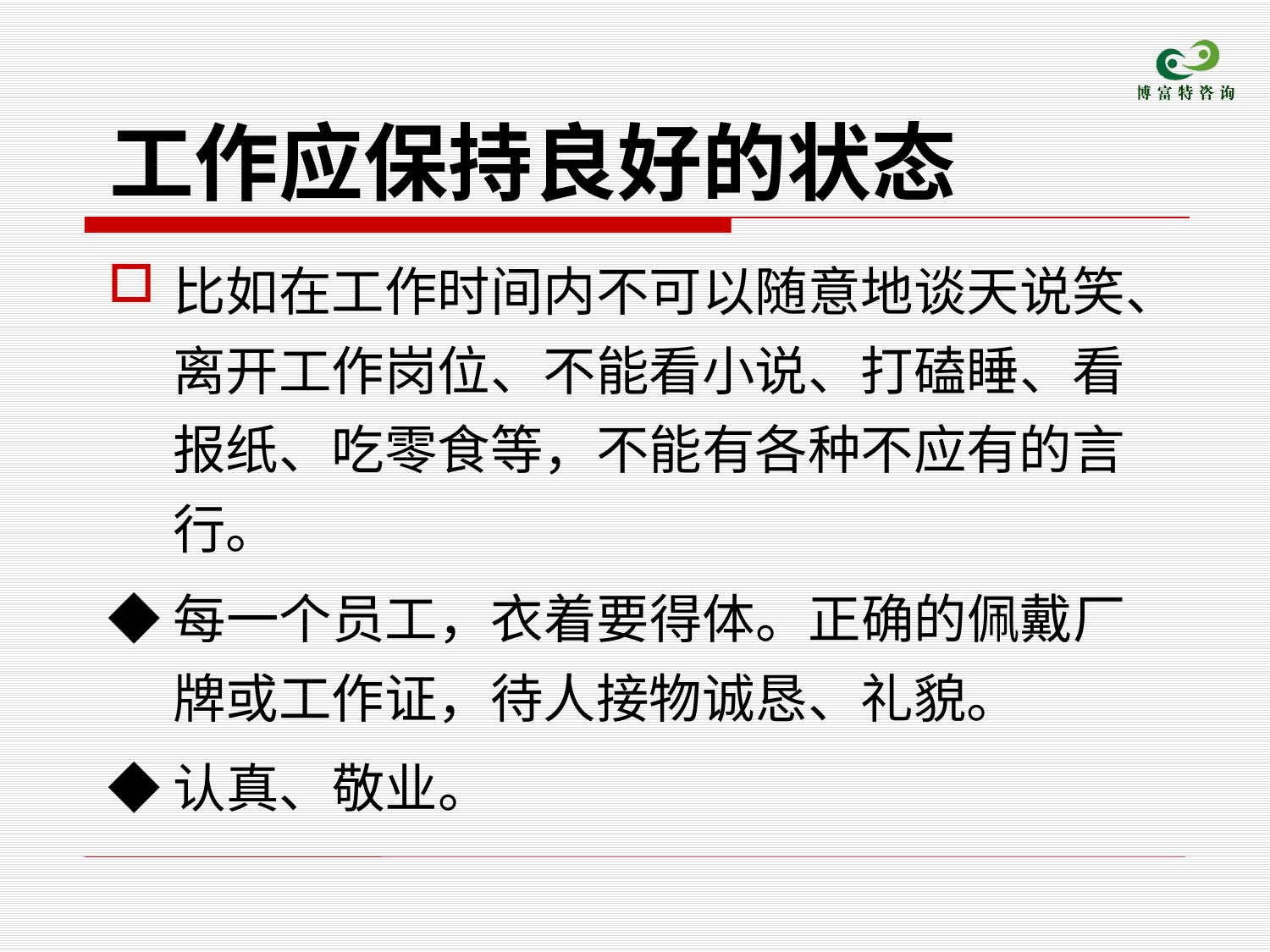

工作应保持良好的状态
比如在工作时间内不可以随意地谈天说笑、离开工作岗位、不能看小说、打磕睡、看报纸、吃零食等，不能有各种不应有的言行。
◆每一个员工，衣着要得体。正确的佩戴厂牌或工作证，待人接物诚恳、礼貌。
◆认真、敬业。
265